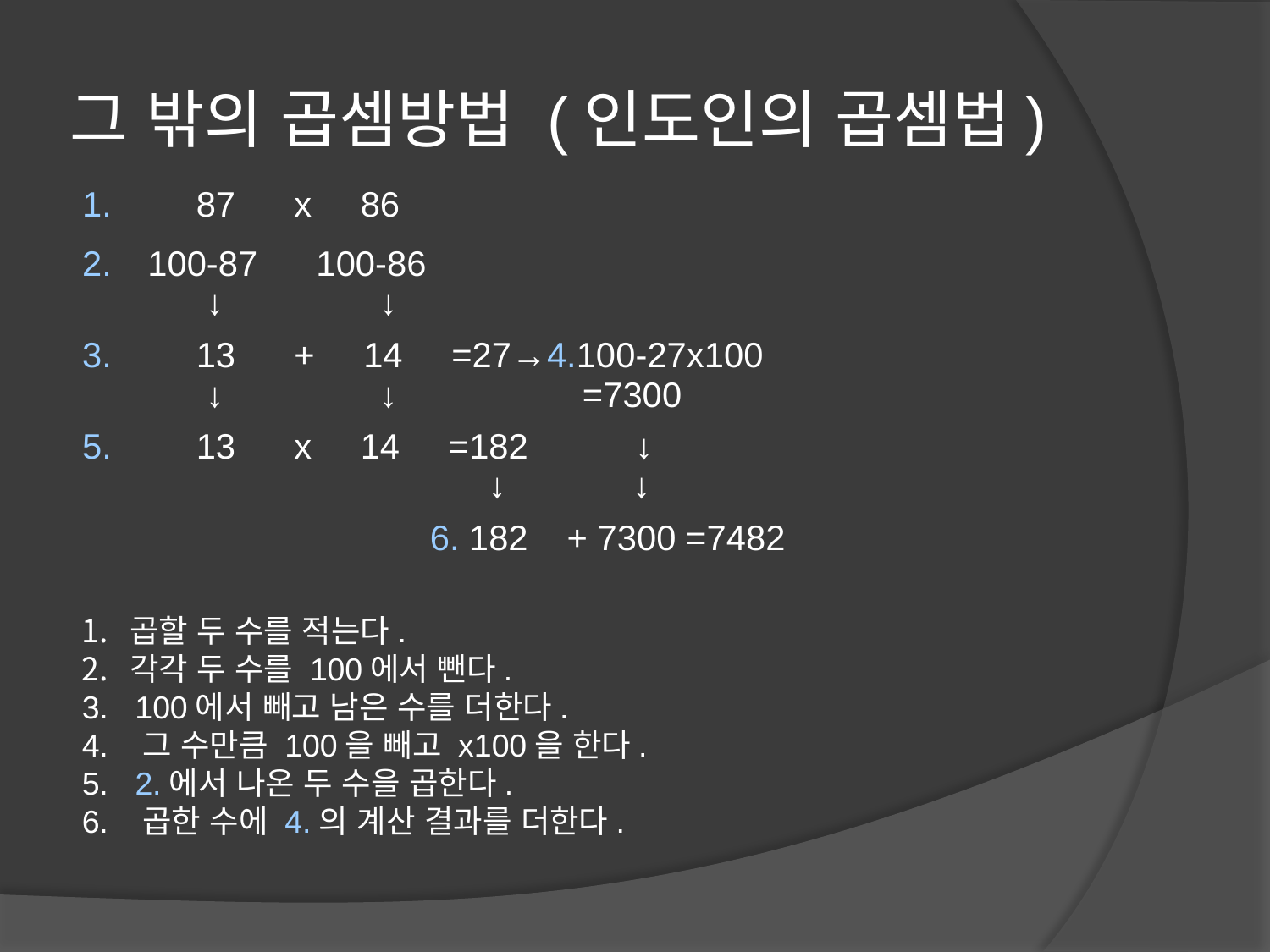

# 그 밖의 곱셈방법 (인도인의 곱셈법)
| 1. | 87 x 86 |
| --- | --- |
| 2. | 100-87 100-86 ↓ ↓ |
| 3. | 13 + 14 =27→4.100-27x100 ↓ ↓ =7300 |
| 5. | 13 x 14 =182 ↓ ↓ ↓ |
|  | 6. 182 + 7300 =7482 |
곱할 두 수를 적는다.
각각 두 수를 100에서 뺀다.
3.   100에서 빼고 남은 수를 더한다.
4.   그 수만큼 100을 빼고 x100을 한다.
5.   2.에서 나온 두 수을 곱한다.
6.   곱한 수에 4.의 계산 결과를 더한다.